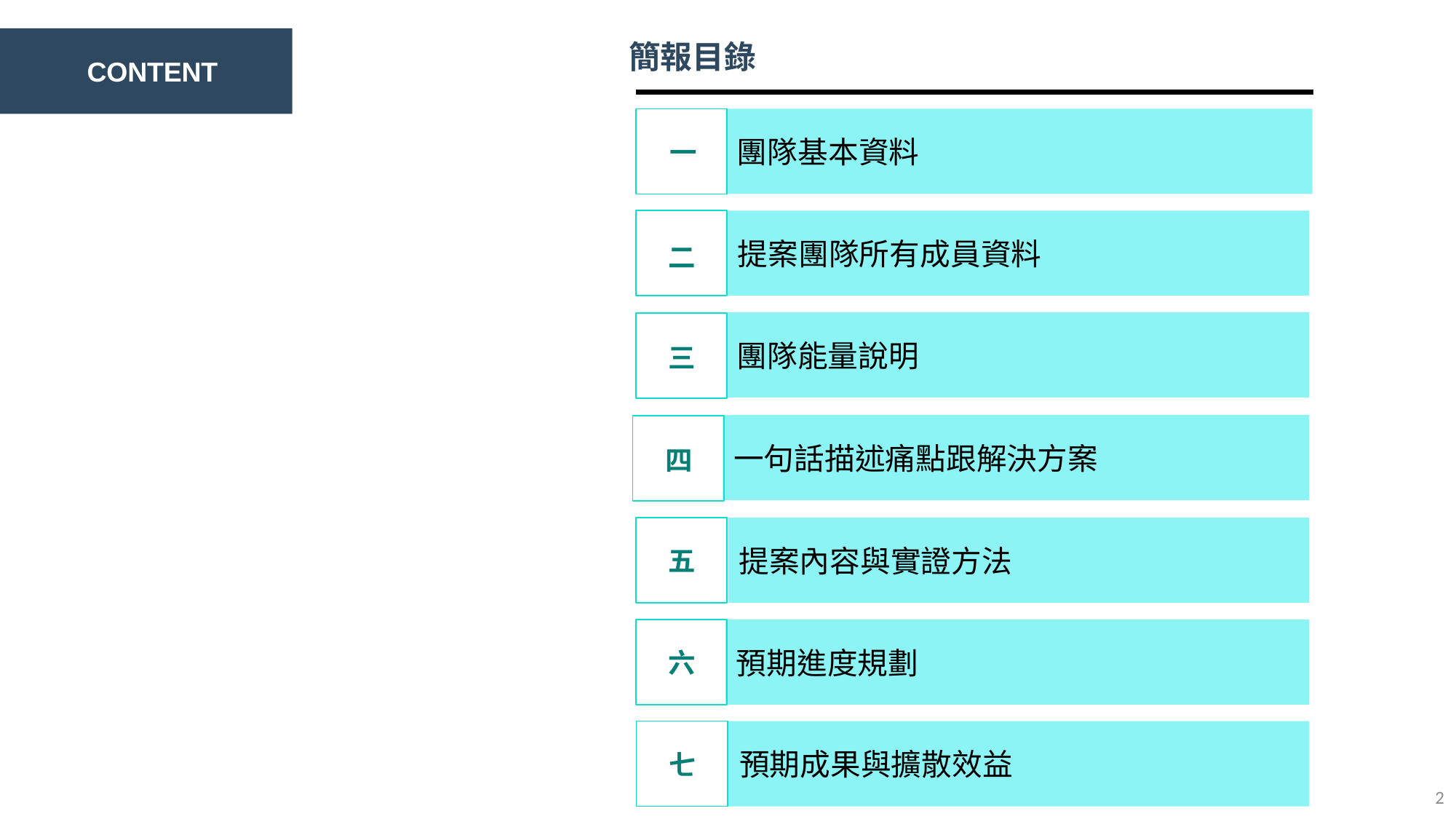

簡報目錄
CONTENT

團隊基本資料
一

提案團隊所有成員資料
二
團隊能量說明

三
一句話描述痛點跟解決方案

四

提案內容與實證方法
五

預期進度規劃
六

預期成果與擴散效益
七
2